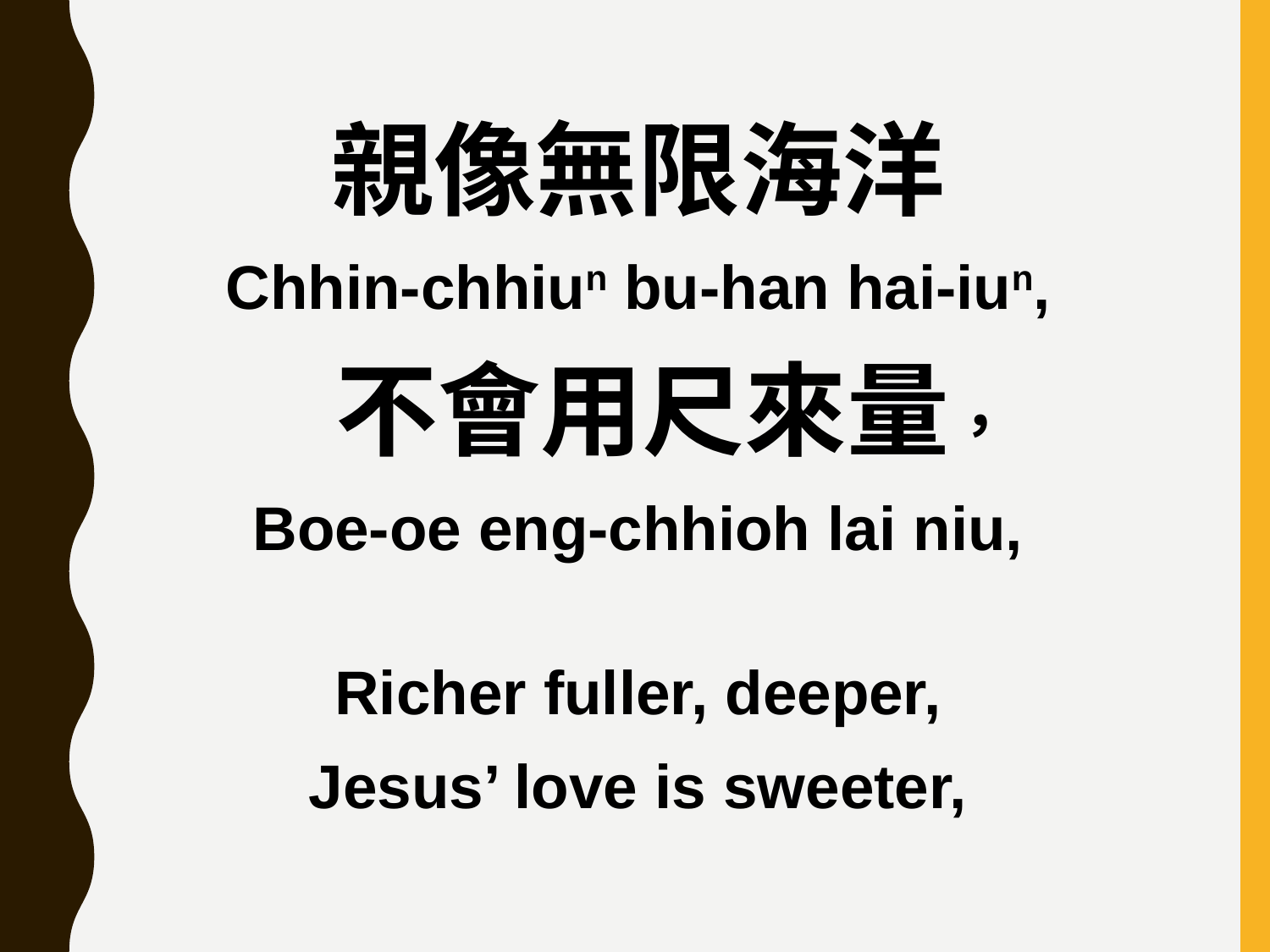

親像無限海洋
Chhin-chhiun bu-han hai-iun,
  不會用尺來量，
Boe-oe eng-chhioh lai niu,

Richer fuller, deeper,
Jesus’ love is sweeter,